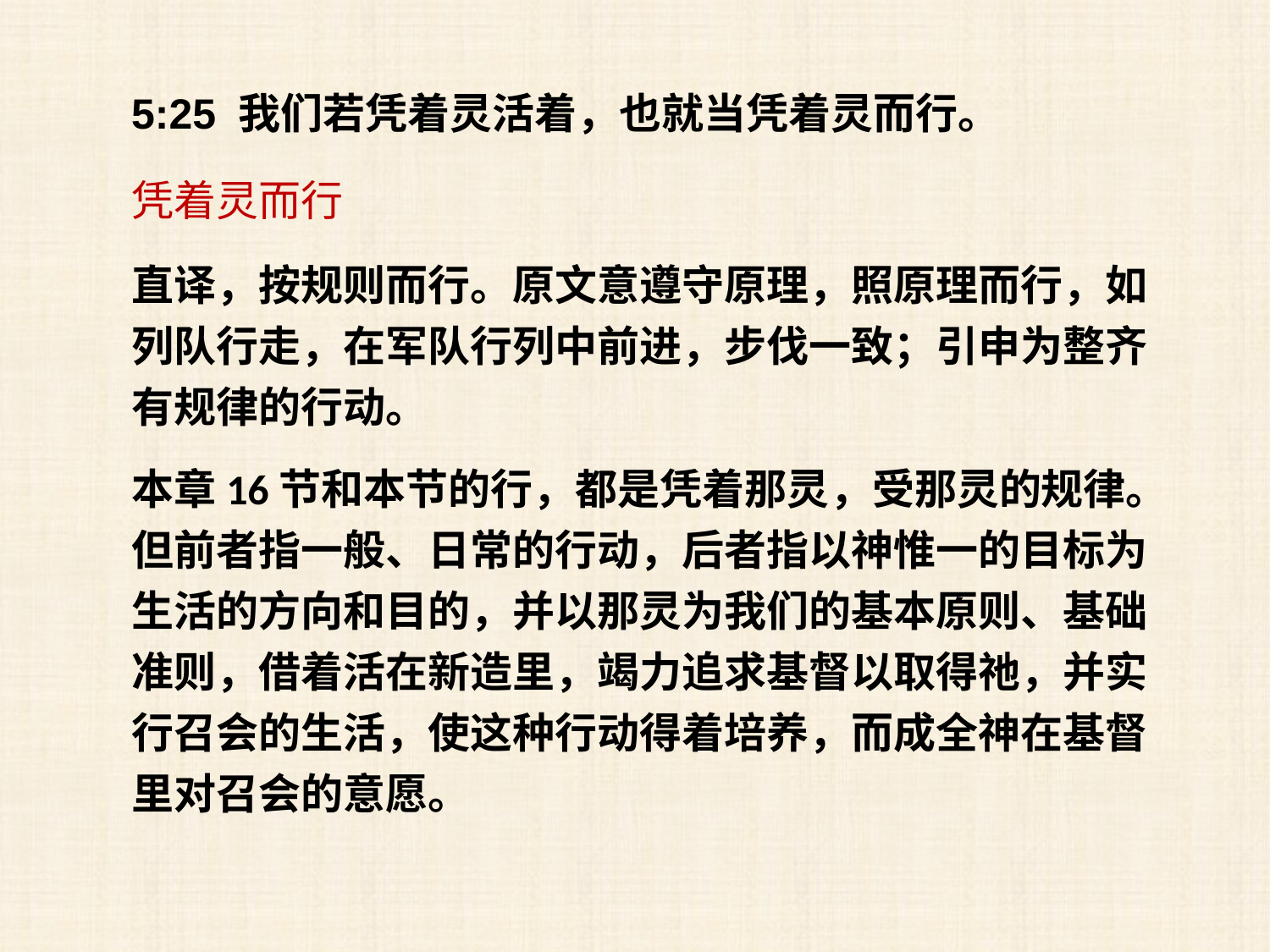

5:25 我们若凭着灵活着，也就当凭着灵而行。
凭着灵而行
直译，按规则而行。原文意遵守原理，照原理而行，如列队行走，在军队行列中前进，步伐一致；引申为整齐有规律的行动。
本章16节和本节的行，都是凭着那灵，受那灵的规律。
但前者指一般、日常的行动，后者指以神惟一的目标为生活的方向和目的，并以那灵为我们的基本原则、基础准则，借着活在新造里，竭力追求基督以取得祂，并实行召会的生活，使这种行动得着培养，而成全神在基督里对召会的意愿。